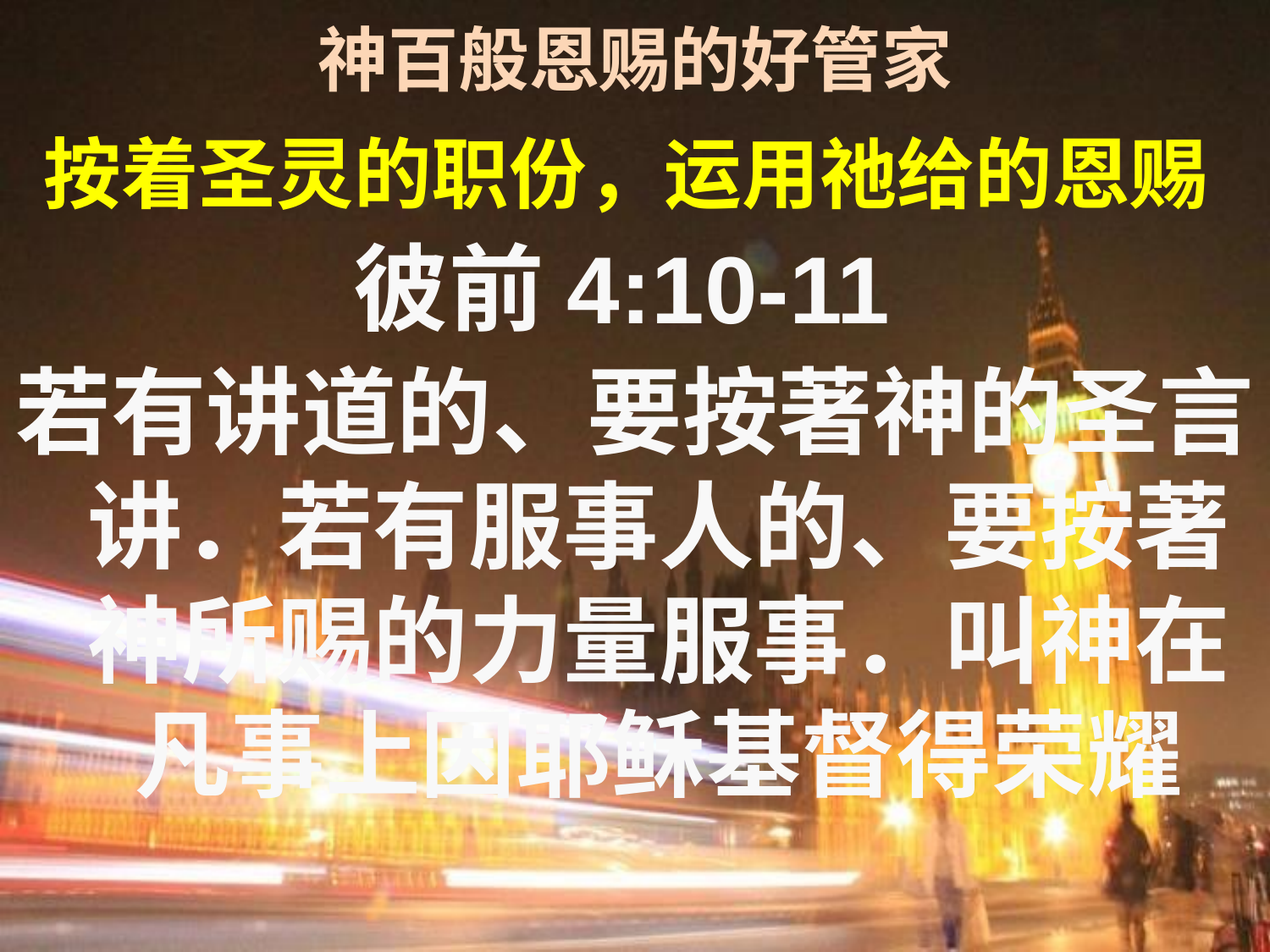

神百般恩赐的好管家
按着圣灵的职份，运用祂给的恩赐
彼前4:10-11
若有讲道的、要按著神的圣言讲．若有服事人的、要按著神所赐的力量服事．叫神在凡事上因耶稣基督得荣耀